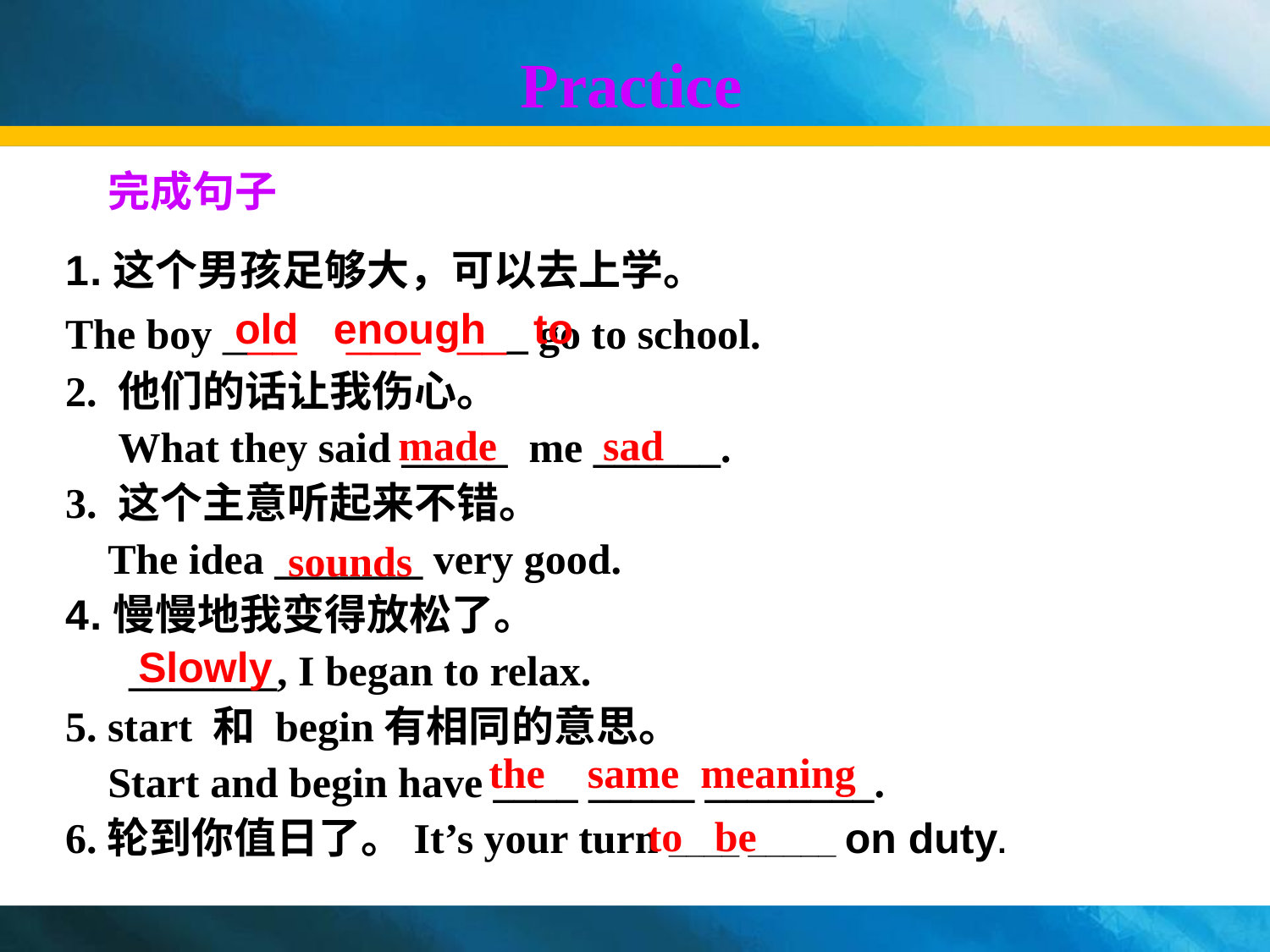

Practice
完成句子
这个男孩足够大，可以去上学。
The boy ___    ___   ___ go to school.
2. 他们的话让我伤心。
     What they said _____  me ______.
3. 这个主意听起来不错。
    The idea _______ very good.
慢慢地我变得放松了。
      _______, I began to relax.
5. start 和 begin有相同的意思。
    Start and begin have ____ _____ ________.
6.轮到你值日了。It’s your turn ____ _____ on duty.

old   enough    to
made          sad
sounds
Slowly
the    same  meaning
to   be